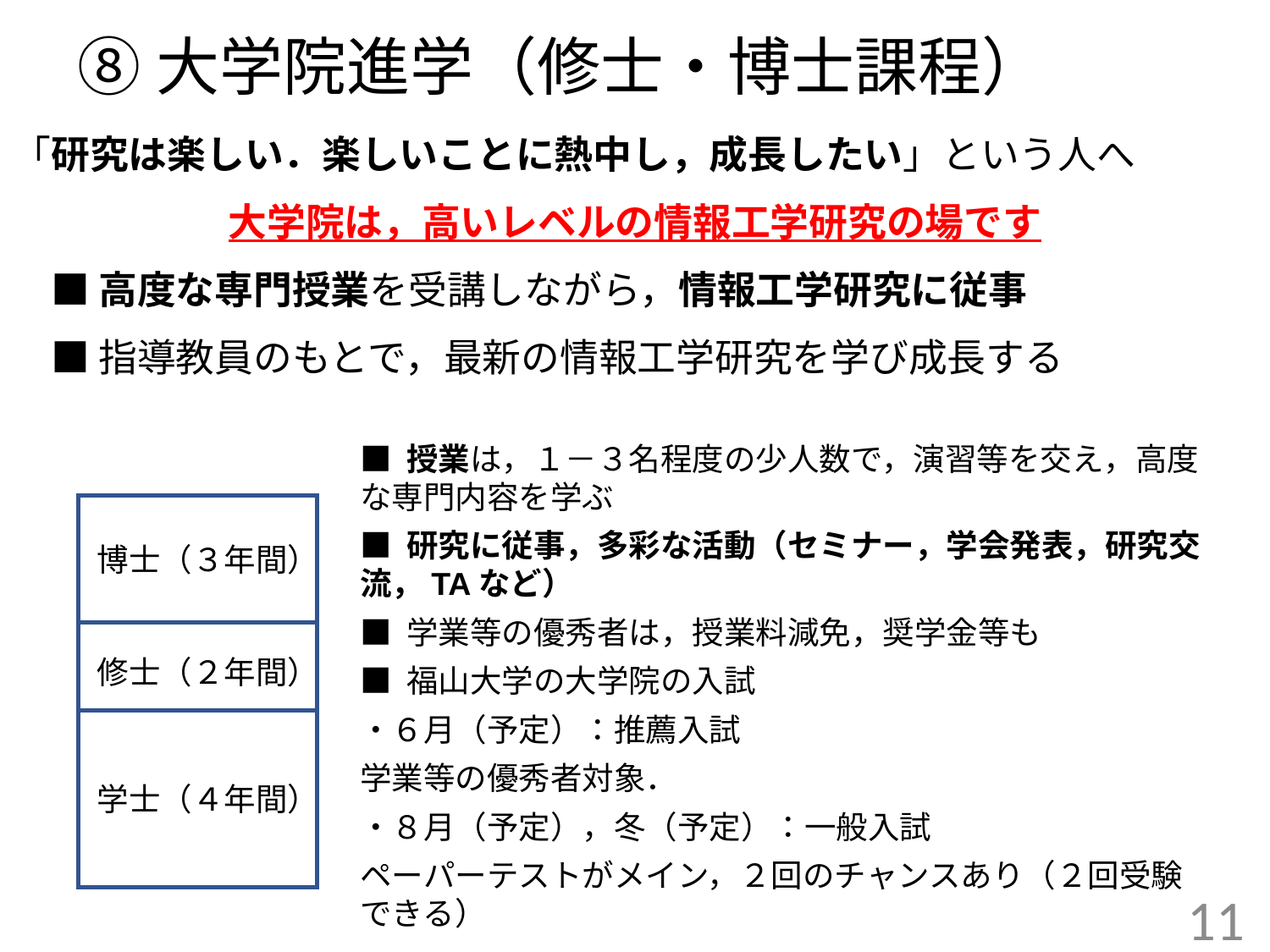

# ⑧大学院進学（修士・博士課程）
「研究は楽しい．楽しいことに熱中し，成長したい」という人へ
大学院は，高いレベルの情報工学研究の場です
　■ 高度な専門授業を受講しながら，情報工学研究に従事
　■ 指導教員のもとで，最新の情報工学研究を学び成長する
■ 授業は，１－３名程度の少人数で，演習等を交え，高度な専門内容を学ぶ
■ 研究に従事，多彩な活動（セミナー，学会発表，研究交流，TAなど）
■ 学業等の優秀者は，授業料減免，奨学金等も
■ 福山大学の大学院の入試
・６月（予定）：推薦入試
学業等の優秀者対象．
・８月（予定），冬（予定）：一般入試
ペーパーテストがメイン，２回のチャンスあり（２回受験できる）

博士（３年間）

修士（２年間）

学士（４年間）
11